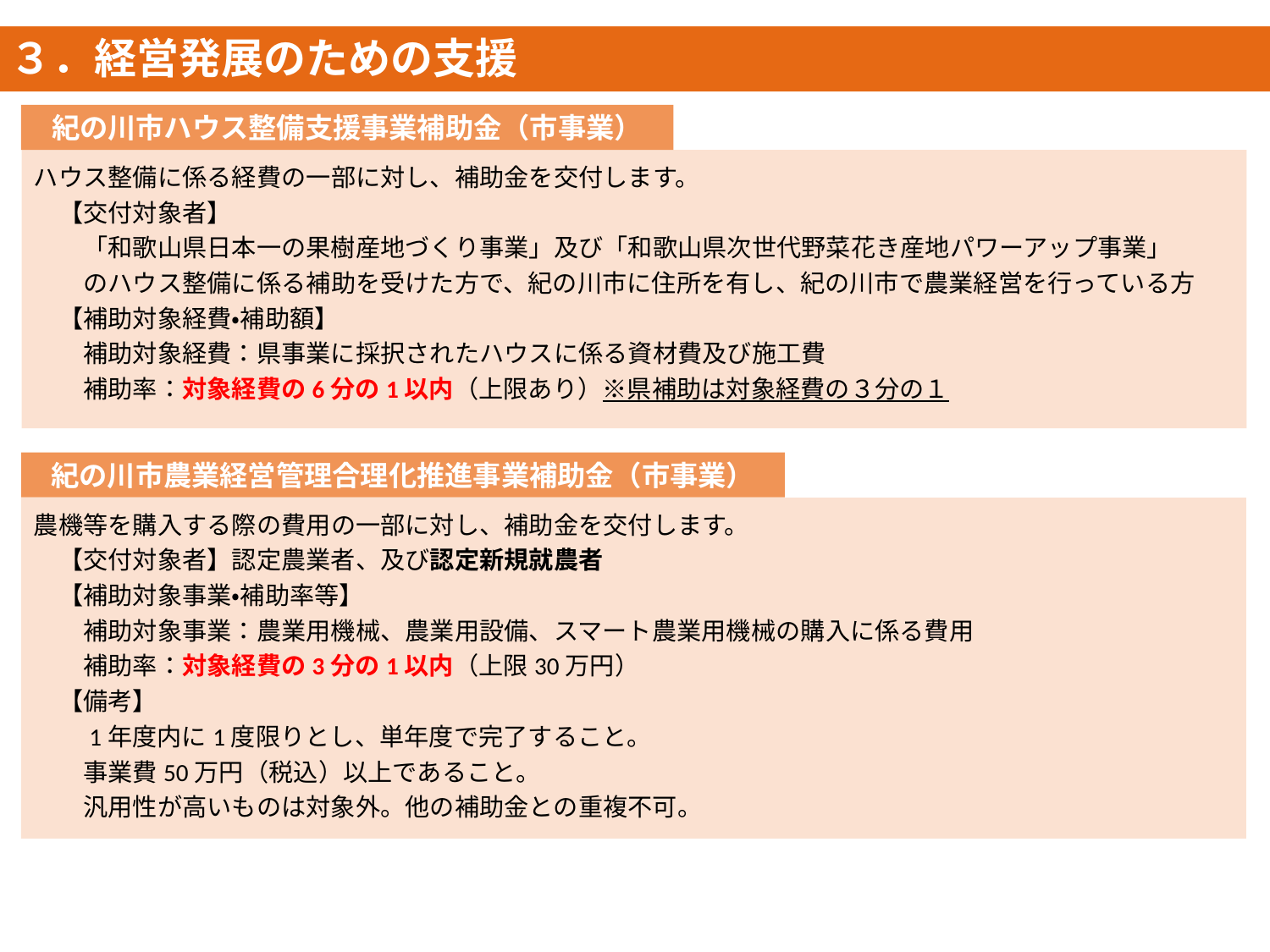

３．経営発展のための支援
紀の川市ハウス整備支援事業補助金（市事業）
ハウス整備に係る経費の一部に対し、補助金を交付します。
　【交付対象者】
　　「和歌山県日本一の果樹産地づくり事業」及び「和歌山県次世代野菜花き産地パワーアップ事業」
　　のハウス整備に係る補助を受けた方で、紀の川市に住所を有し、紀の川市で農業経営を行っている方
　【補助対象経費・補助額】
　　補助対象経費：県事業に採択されたハウスに係る資材費及び施工費
　　補助率：対象経費の6分の1以内（上限あり）※県補助は対象経費の３分の１

紀の川市農業経営管理合理化推進事業補助金（市事業）
農機等を購入する際の費用の一部に対し、補助金を交付します。
　【交付対象者】認定農業者、及び認定新規就農者
　【補助対象事業・補助率等】
　　補助対象事業：農業用機械、農業用設備、スマート農業用機械の購入に係る費用
　　補助率：対象経費の3分の1以内（上限30万円）
　【備考】
　　1年度内に1度限りとし、単年度で完了すること。
　　事業費50万円（税込）以上であること。
　　汎用性が高いものは対象外。他の補助金との重複不可。